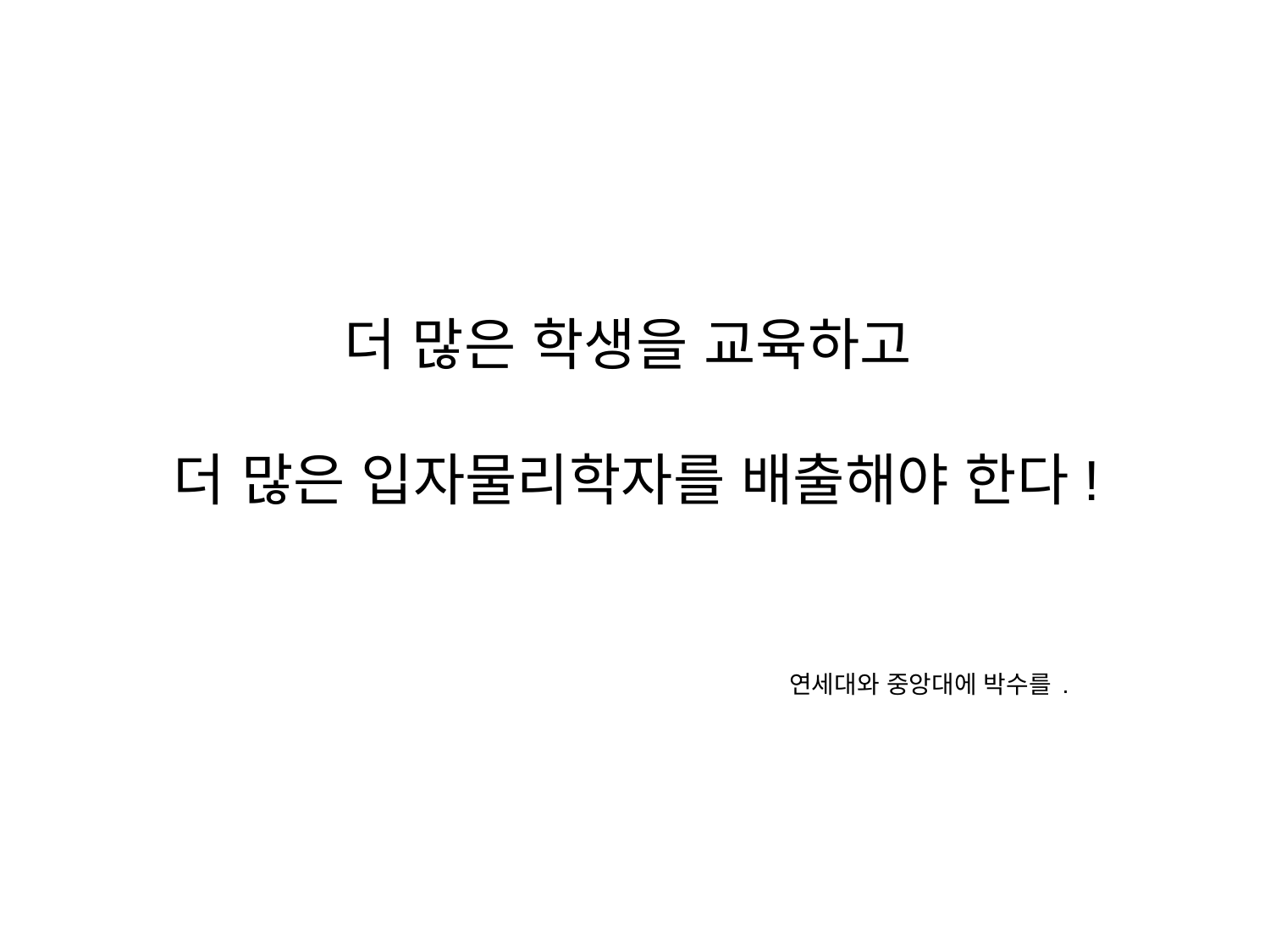

# 더 많은 학생을 교육하고 더 많은 입자물리학자를 배출해야 한다!
연세대와 중앙대에 박수를.